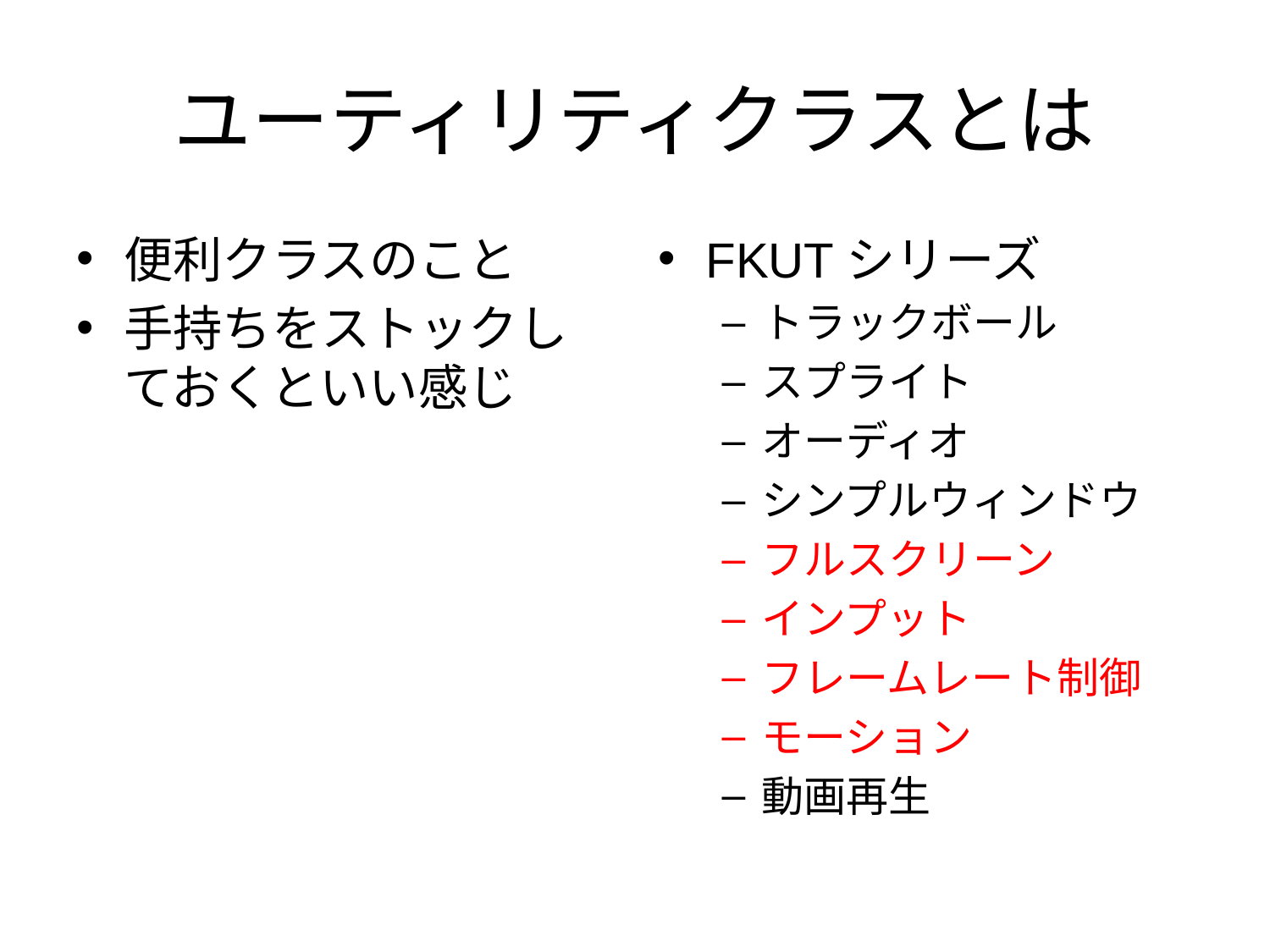

# ユーティリティクラスとは
便利クラスのこと
手持ちをストックしておくといい感じ
FKUTシリーズ
トラックボール
スプライト
オーディオ
シンプルウィンドウ
フルスクリーン
インプット
フレームレート制御
モーション
動画再生